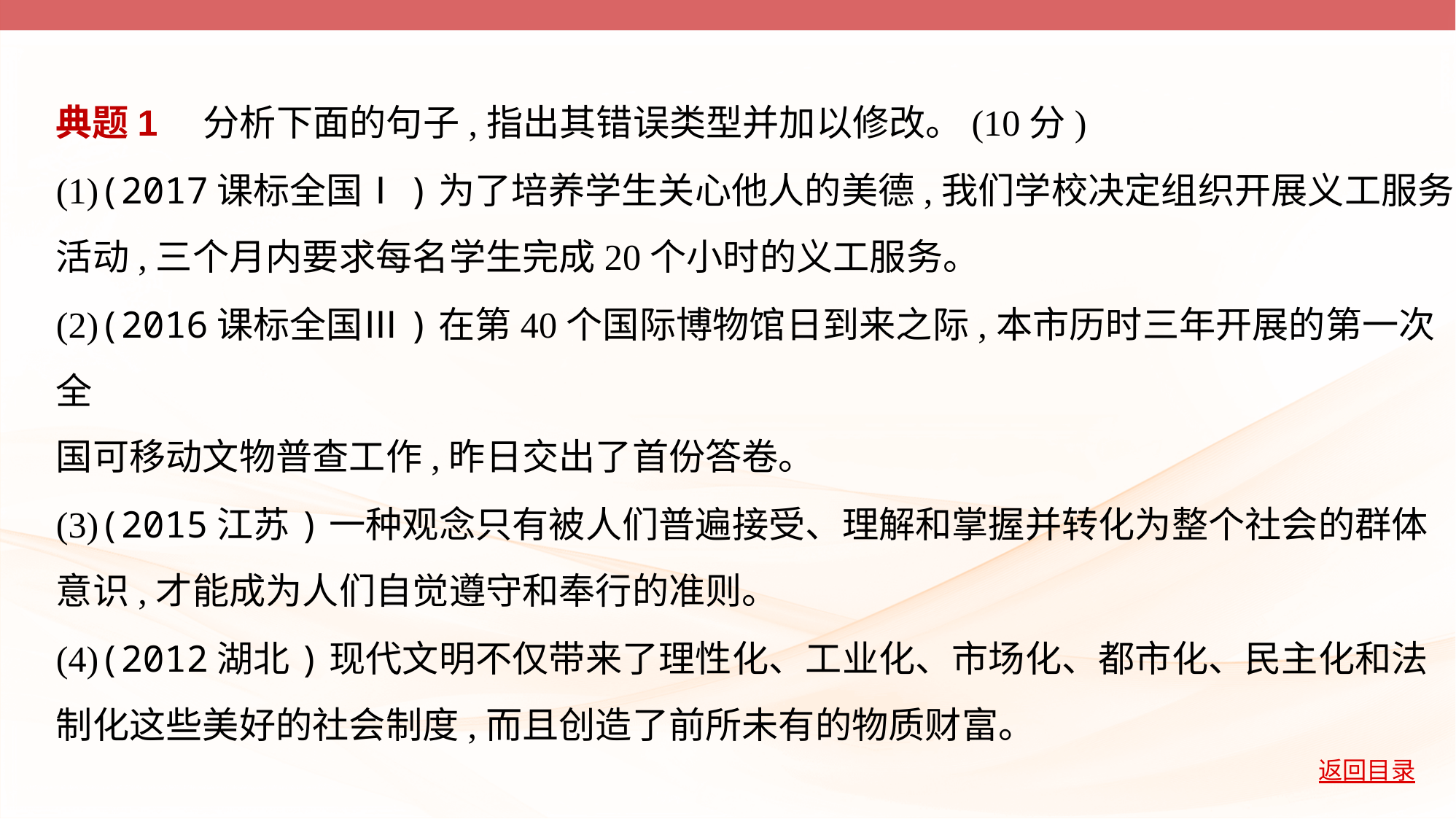

典题1　分析下面的句子,指出其错误类型并加以修改。(10分)
(1)(2017课标全国Ⅰ)为了培养学生关心他人的美德,我们学校决定组织开展义工服务
活动,三个月内要求每名学生完成20个小时的义工服务。
(2)(2016课标全国Ⅲ)在第40个国际博物馆日到来之际,本市历时三年开展的第一次全
国可移动文物普查工作,昨日交出了首份答卷。
(3)(2015江苏)一种观念只有被人们普遍接受、理解和掌握并转化为整个社会的群体
意识,才能成为人们自觉遵守和奉行的准则。
(4)(2012湖北)现代文明不仅带来了理性化、工业化、市场化、都市化、民主化和法
制化这些美好的社会制度,而且创造了前所未有的物质财富。